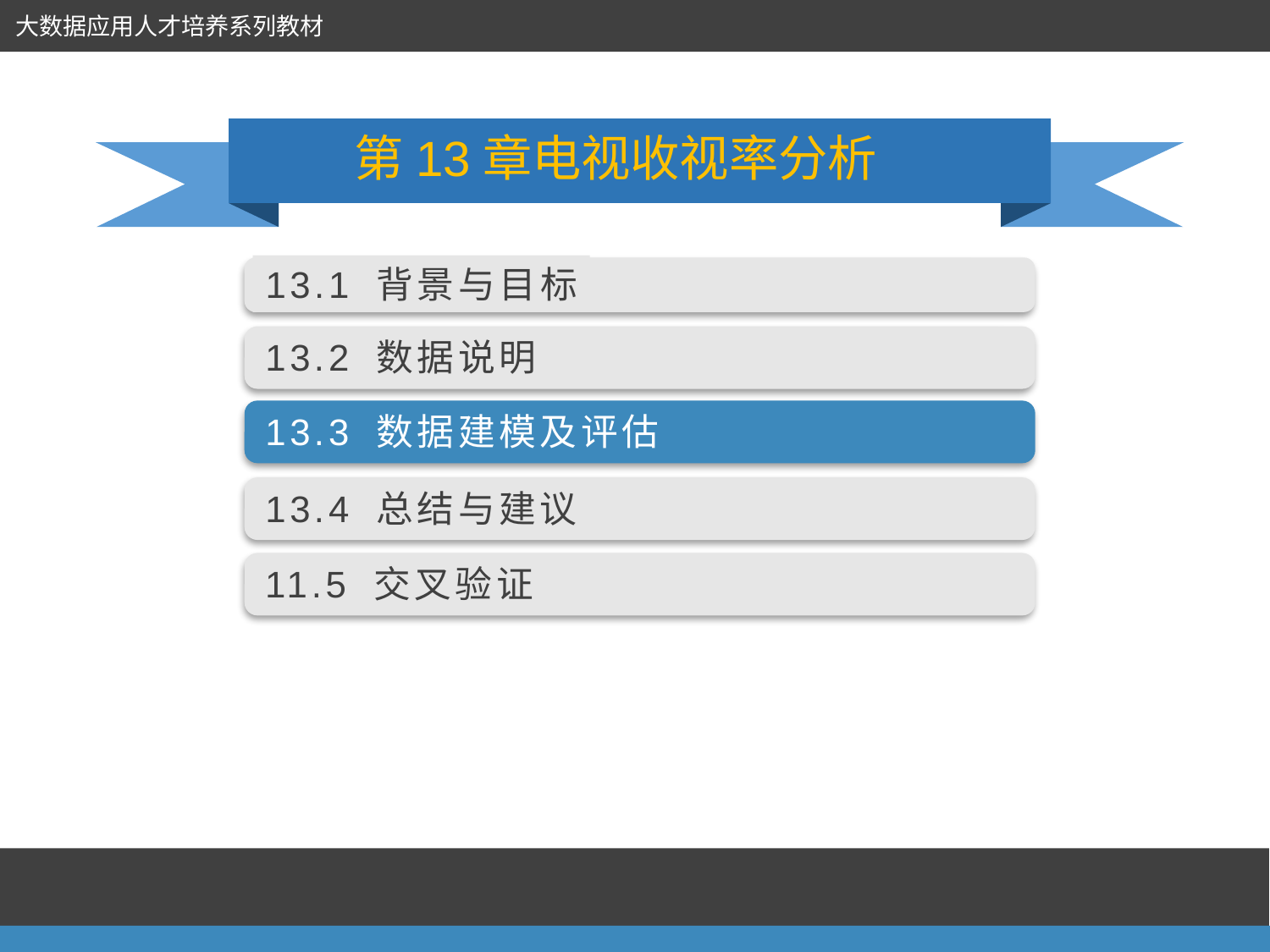

大数据应用人才培养系列教材

第13章电视收视率分析
13.1 背景与目标

13.2 数据说明

13.3 数据建模及评估

13.4 总结与建议

11.5 交叉验证